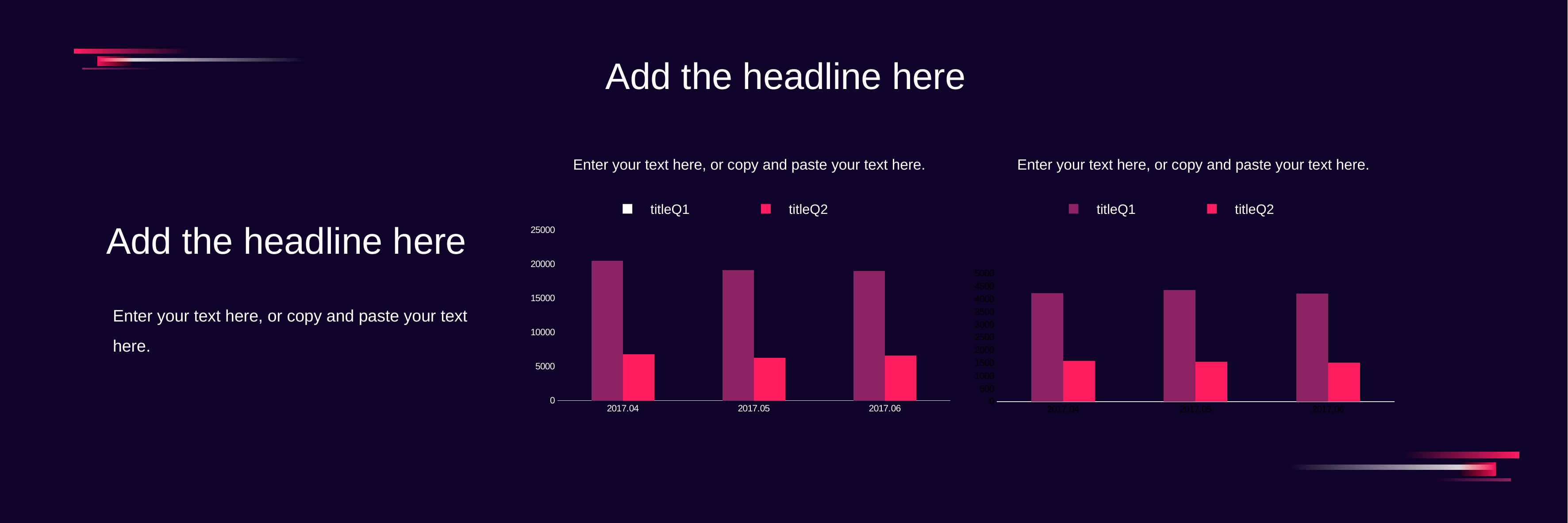

Add the headline here

Enter your text here, or copy and paste your text here.
Enter your text here, or copy and paste your text here.
titleQ1
titleQ2
titleQ1
titleQ2

Add the headline here

### Chart

| Category | 系列 1 | 系列 2 |
|---|---|---|
| 2017.04 | 20495.0 | 6806.0 |
| 2017.05 | 19135.0 | 6276.0 |
| 2017.06 | 18984.0 | 6624.0 |

### Chart

| Category | 系列 1 | 系列 2 |
|---|---|---|
| 2017.04 | 4228.0 | 1578.0 |
| 2017.05 | 4339.0 | 1548.0 |
| 2017.06 | 4199.0 | 1517.0 |
Enter your text here, or copy and paste your text here.